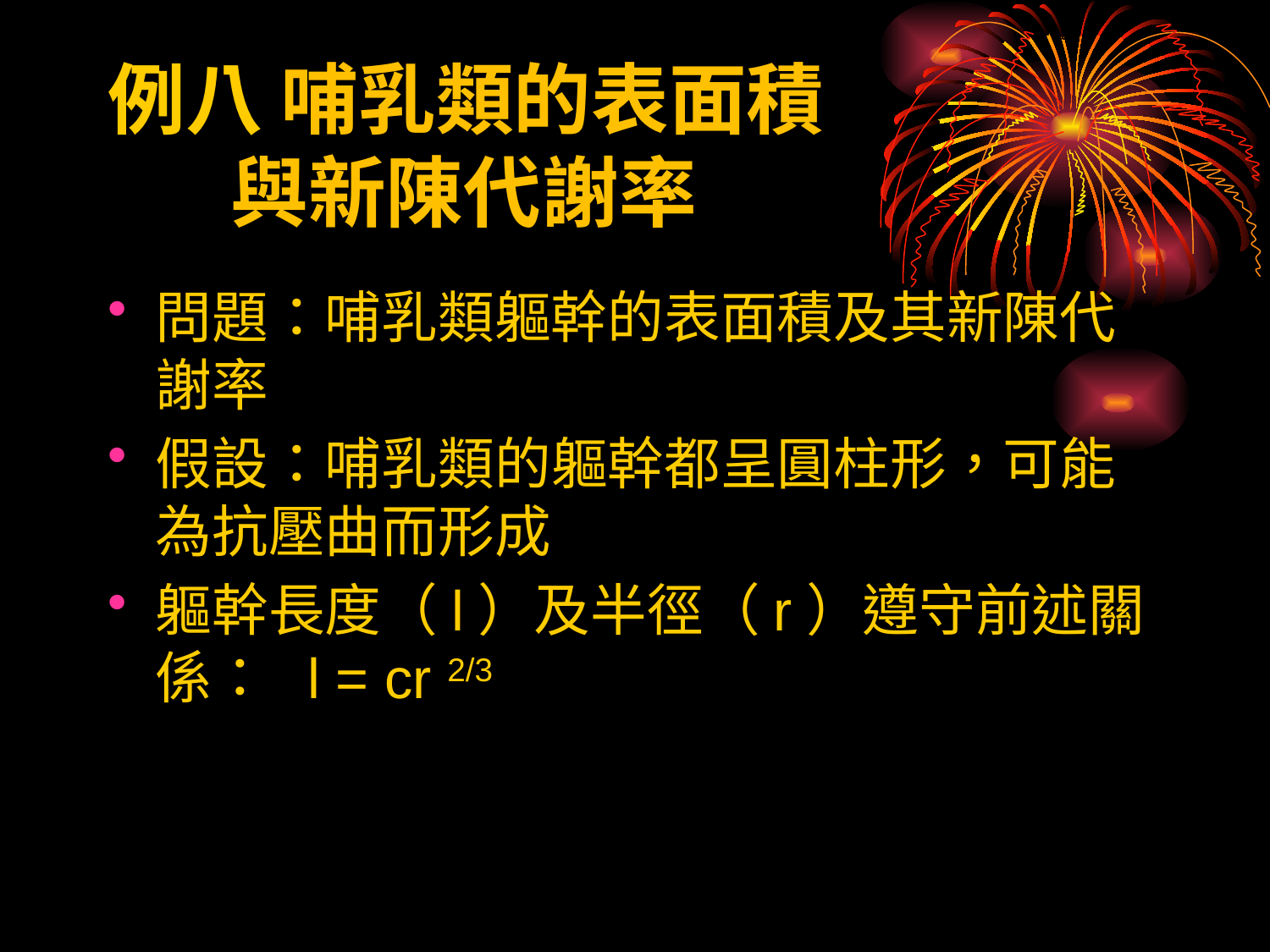

# 例八 哺乳類的表面積 與新陳代謝率
問題：哺乳類軀幹的表面積及其新陳代謝率
假設：哺乳類的軀幹都呈圓柱形，可能為抗壓曲而形成
軀幹長度（l）及半徑（r）遵守前述關係：  l = cr 2/3